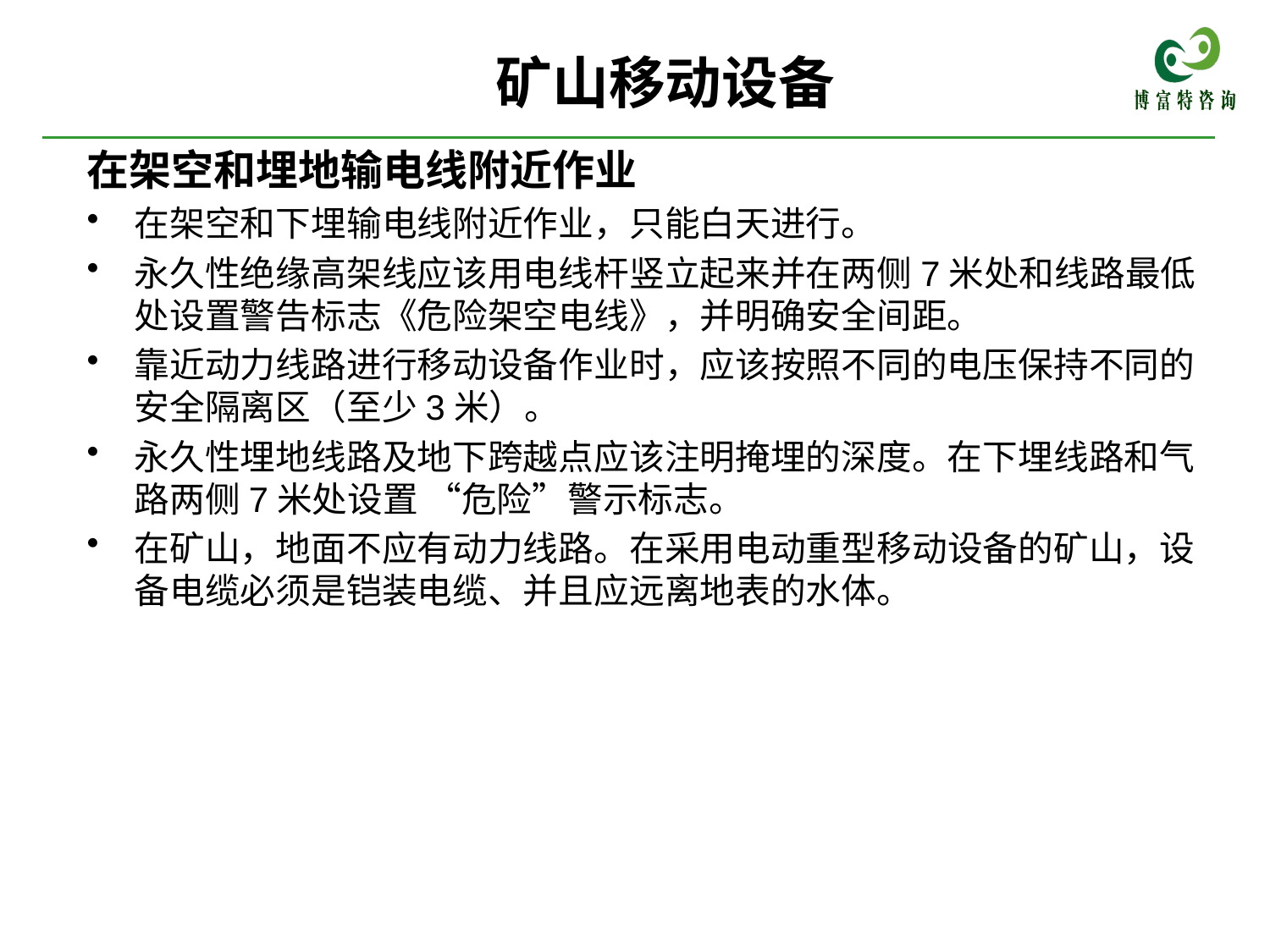

# 矿山移动设备
在架空和埋地输电线附近作业
在架空和下埋输电线附近作业，只能白天进行。
永久性绝缘高架线应该用电线杆竖立起来并在两侧7米处和线路最低处设置警告标志《危险架空电线》，并明确安全间距。
靠近动力线路进行移动设备作业时，应该按照不同的电压保持不同的安全隔离区（至少3米）。
永久性埋地线路及地下跨越点应该注明掩埋的深度。在下埋线路和气路两侧7米处设置 “危险”警示标志。
在矿山，地面不应有动力线路。在采用电动重型移动设备的矿山，设备电缆必须是铠装电缆、并且应远离地表的水体。

22